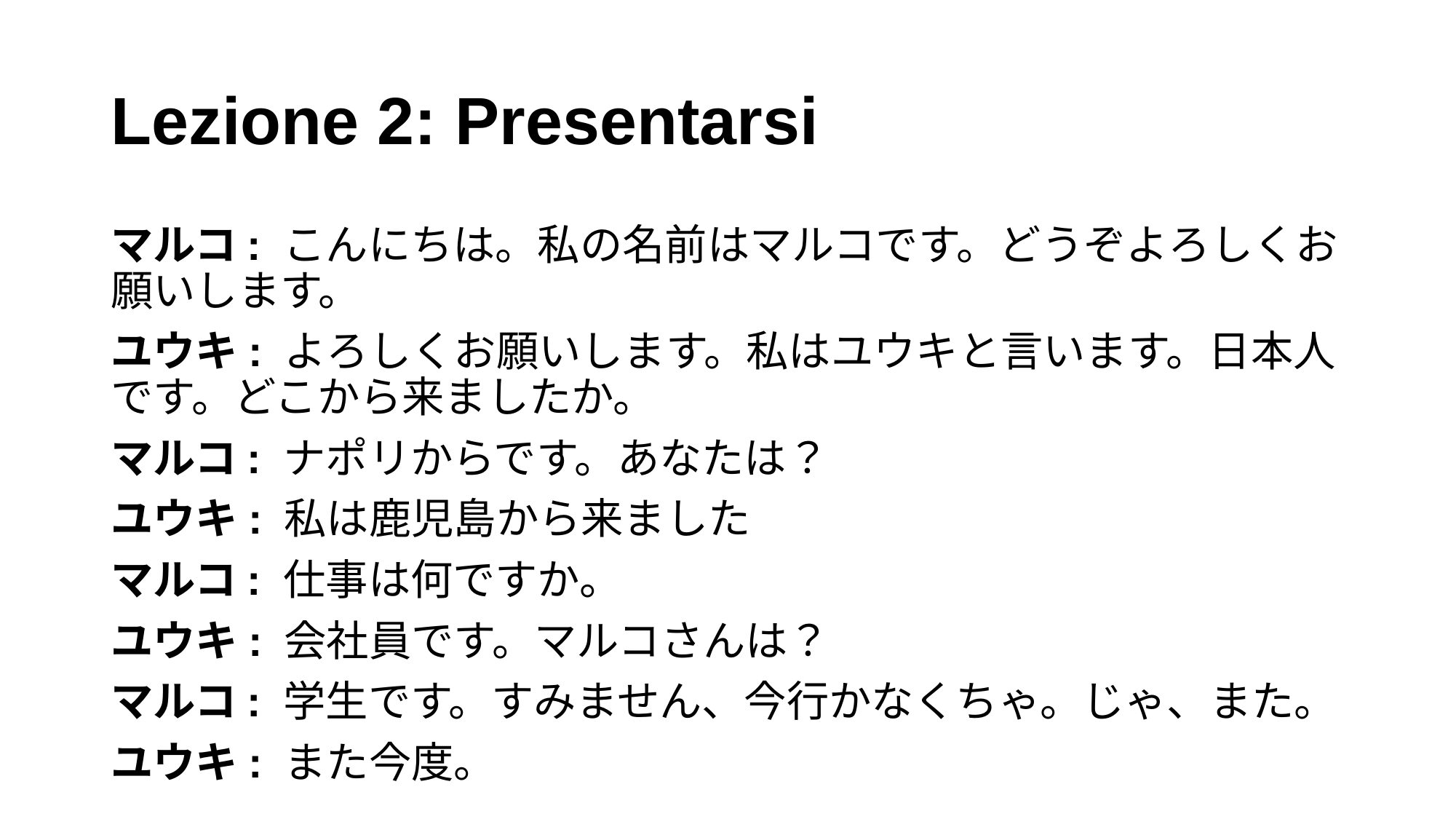

# Lezione 2: Presentarsi
マルコ: こんにちは。私の名前はマルコです。どうぞよろしくお願いします。
ユウキ: よろしくお願いします。私はユウキと言います。日本人です。どこから来ましたか。
マルコ: ナポリからです。あなたは？
ユウキ: 私は鹿児島から来ました
マルコ: 仕事は何ですか。
ユウキ: 会社員です。マルコさんは？
マルコ: 学生です。すみません、今行かなくちゃ。じゃ、また。
ユウキ: また今度。